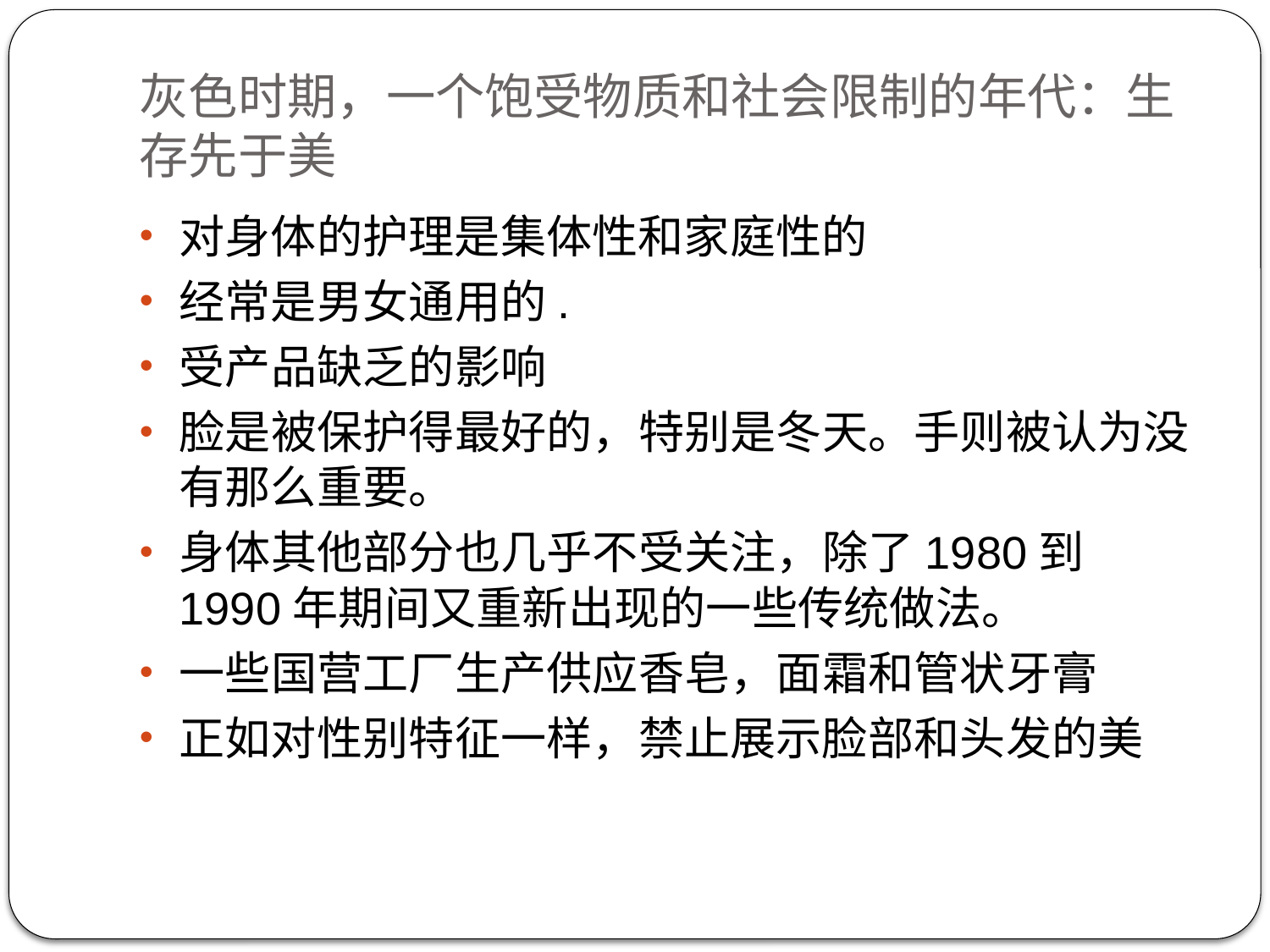

# 灰色时期，一个饱受物质和社会限制的年代：生存先于美
对身体的护理是集体性和家庭性的
经常是男女通用的.
受产品缺乏的影响
脸是被保护得最好的，特别是冬天。手则被认为没有那么重要。
身体其他部分也几乎不受关注，除了1980到1990年期间又重新出现的一些传统做法。
一些国营工厂生产供应香皂，面霜和管状牙膏
正如对性别特征一样，禁止展示脸部和头发的美